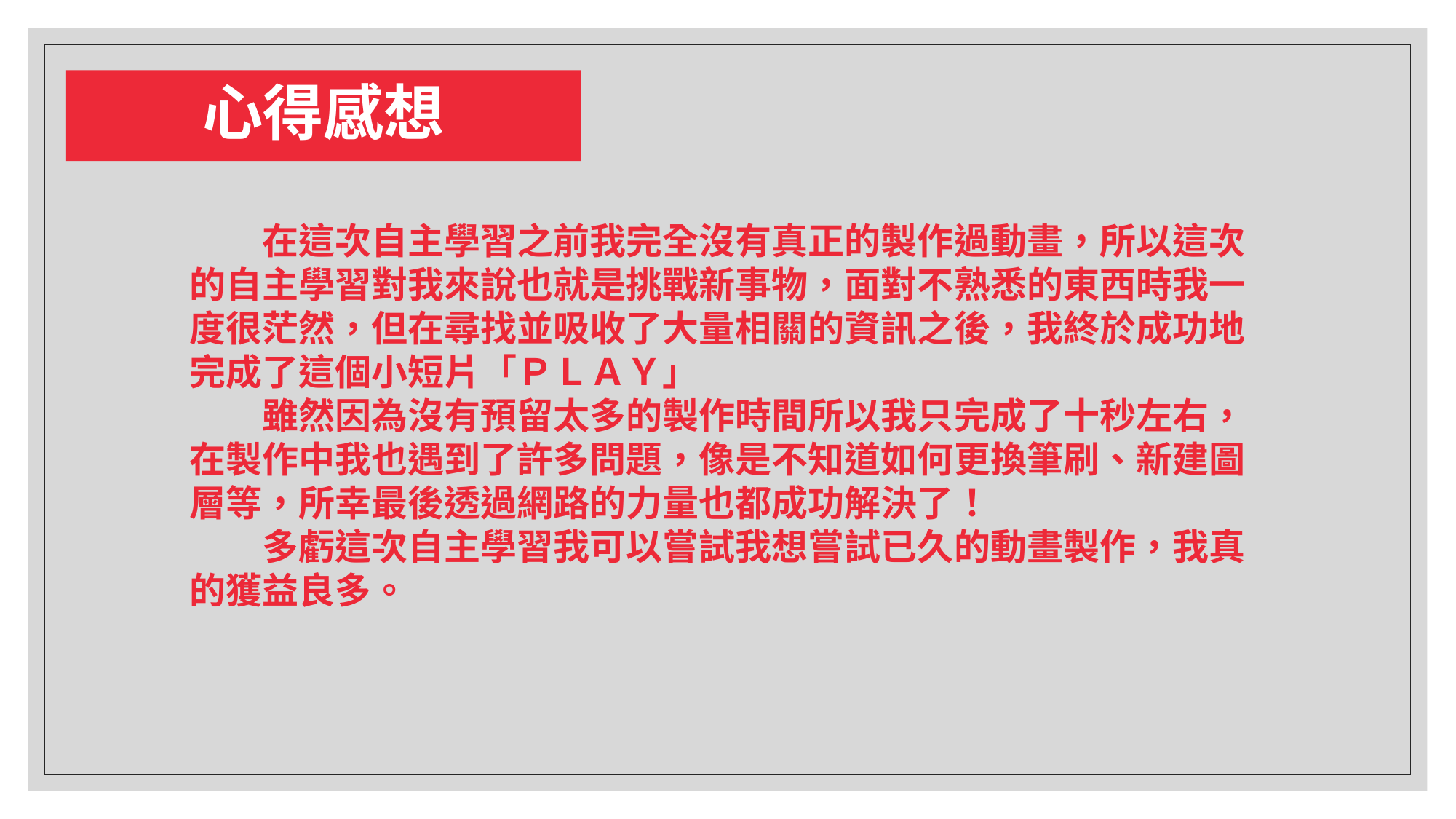

心得感想

　　在這次自主學習之前我完全沒有真正的製作過動畫，所以這次的自主學習對我來說也就是挑戰新事物，面對不熟悉的東西時我一度很茫然，但在尋找並吸收了大量相關的資訊之後，我終於成功地完成了這個小短片「ＰＬＡＹ」
　　雖然因為沒有預留太多的製作時間所以我只完成了十秒左右，在製作中我也遇到了許多問題，像是不知道如何更換筆刷、新建圖層等，所幸最後透過網路的力量也都成功解決了！
　　多虧這次自主學習我可以嘗試我想嘗試已久的動畫製作，我真的獲益良多。